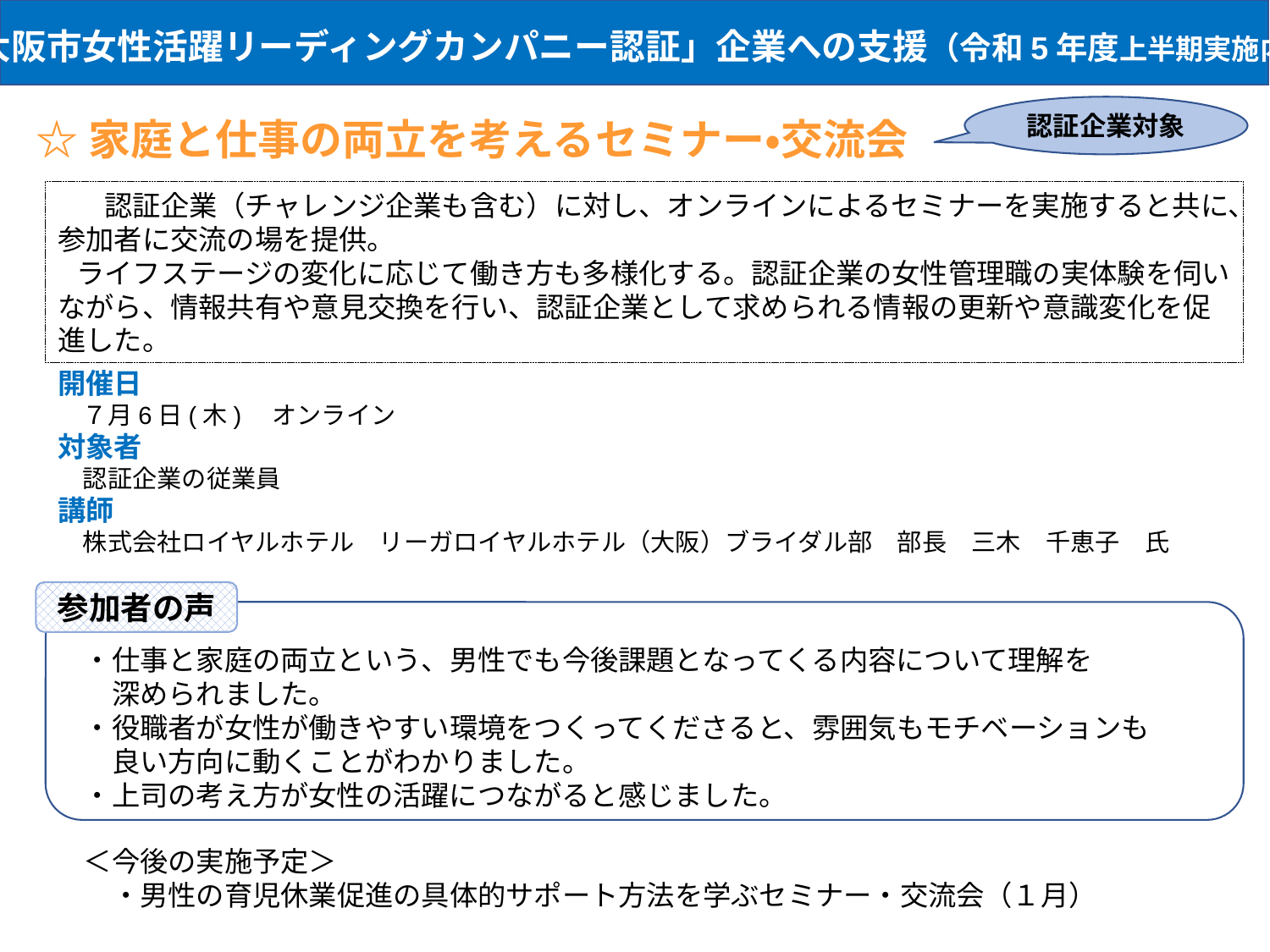

「大阪市女性活躍リーディングカンパニー認証」企業への支援（令和5年度上半期実施内容）
認証企業対象
☆家庭と仕事の両立を考えるセミナー・交流会
　認証企業（チャレンジ企業も含む）に対し、オンラインによるセミナーを実施すると共に、参加者に交流の場を提供。
ライフステージの変化に応じて働き方も多様化する。認証企業の女性管理職の実体験を伺いながら、情報共有や意見交換を行い、認証企業として求められる情報の更新や意識変化を促進した。
開催日
　７月6日(木)　オンライン
対象者
　認証企業の従業員
講師
　株式会社ロイヤルホテル　リーガロイヤルホテル（大阪）ブライダル部　部長　三木　千恵子　氏
参加者の声

・仕事と家庭の両立という、男性でも今後課題となってくる内容について理解を
　深められました。
・役職者が女性が働きやすい環境をつくってくださると、雰囲気もモチベーションも
　良い方向に動くことがわかりました。
・上司の考え方が女性の活躍につながると感じました。
＜今後の実施予定＞
　・男性の育児休業促進の具体的サポート方法を学ぶセミナー・交流会（１月）